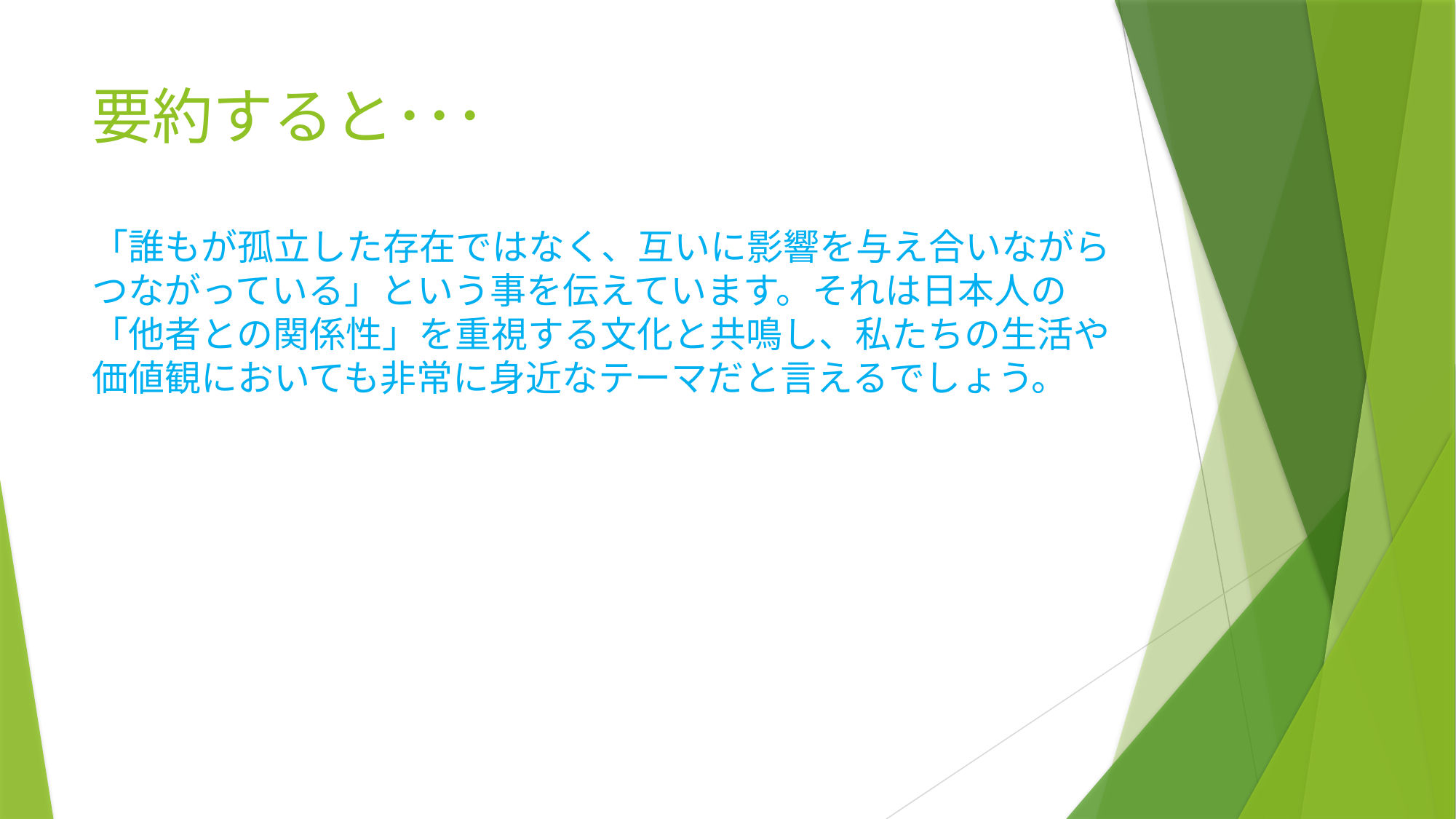

# 要約すると･･･ 「誰もが孤立した存在ではなく、互いに影響を与え合いながらつながっている」という事を伝えています。それは日本人の「他者との関係性」を重視する文化と共鳴し、私たちの生活や価値観においても非常に身近なテーマだと言えるでしょう。